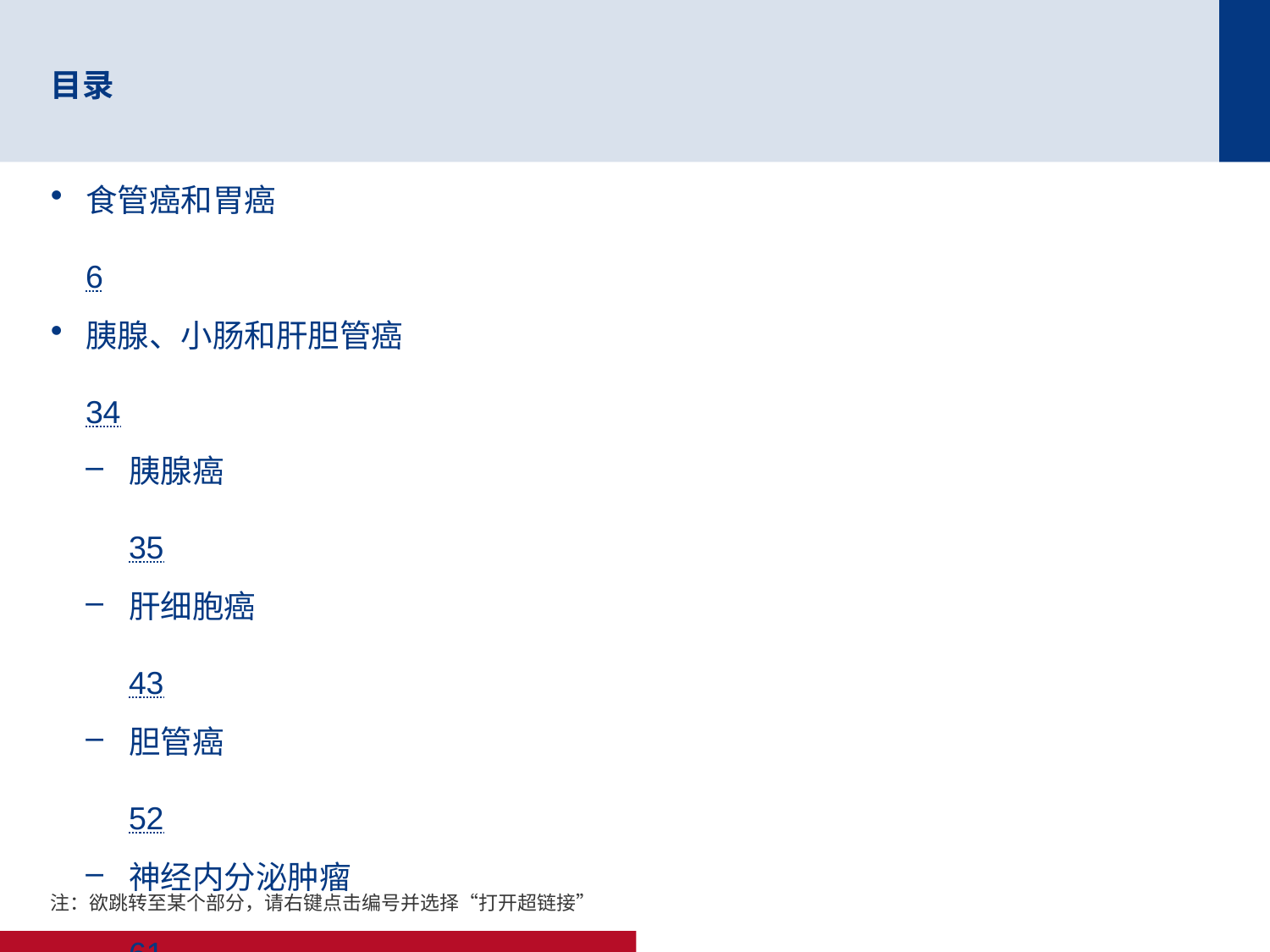

# 目录
食管癌和胃癌	6
胰腺、小肠和肝胆管癌	34
胰腺癌	35
肝细胞癌	43
胆管癌	52
神经内分泌肿瘤	61
结肠、直肠和肛门癌	66
注：欲跳转至某个部分，请右键点击编号并选择“打开超链接”